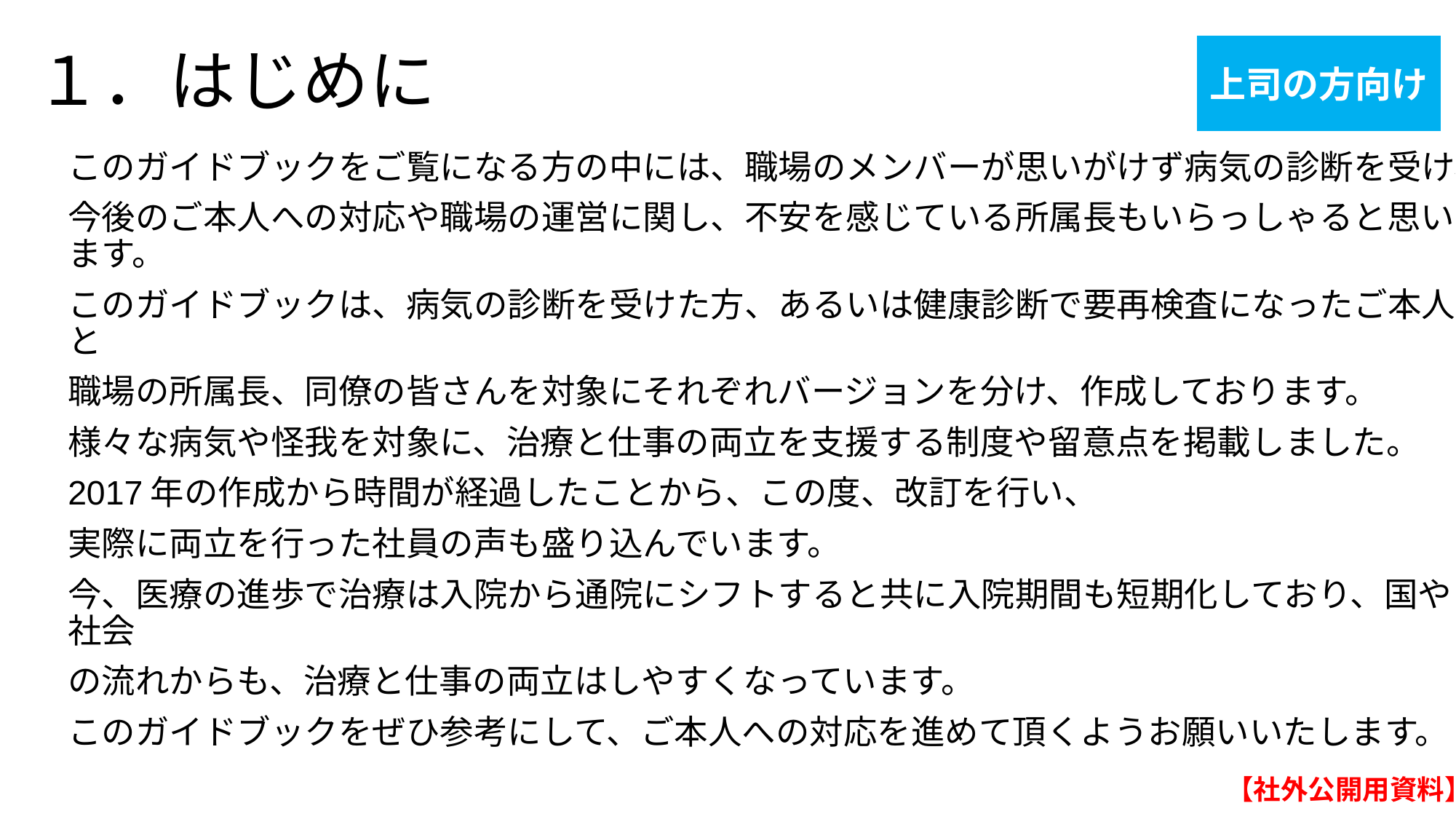

# １．はじめに
上司の方向け
このガイドブックをご覧になる方の中には、職場のメンバーが思いがけず病気の診断を受け、
今後のご本人への対応や職場の運営に関し、不安を感じている所属長もいらっしゃると思います。
このガイドブックは、病気の診断を受けた方、あるいは健康診断で要再検査になったご本人と
職場の所属長、同僚の皆さんを対象にそれぞれバージョンを分け、作成しております。
様々な病気や怪我を対象に、治療と仕事の両立を支援する制度や留意点を掲載しました。
2017年の作成から時間が経過したことから、この度、改訂を行い、
実際に両立を行った社員の声も盛り込んでいます。
今、医療の進歩で治療は入院から通院にシフトすると共に入院期間も短期化しており、国や社会
の流れからも、治療と仕事の両立はしやすくなっています。
このガイドブックをぜひ参考にして、ご本人への対応を進めて頂くようお願いいたします。
【社外公開用資料】